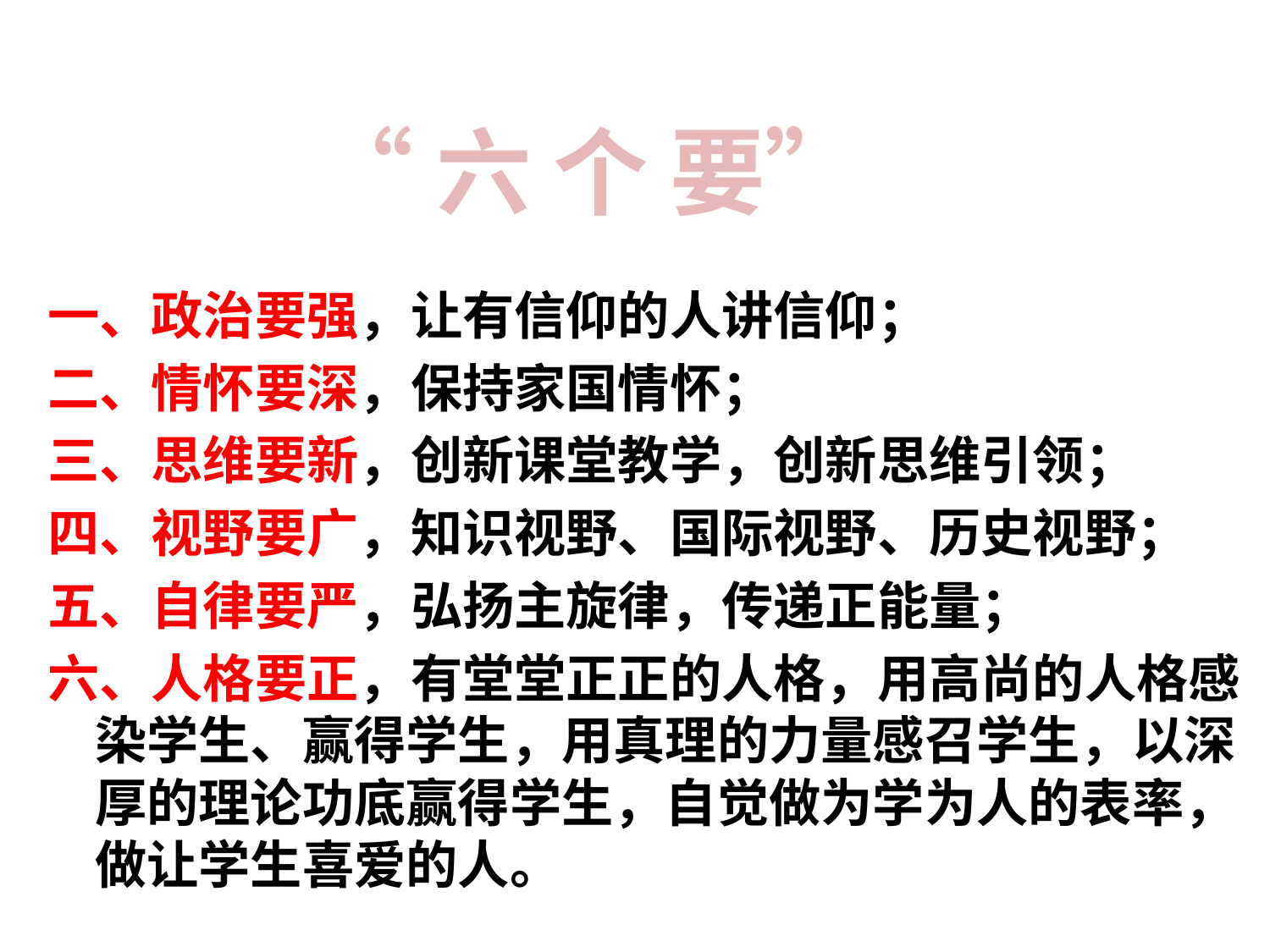

“六 个 要”
一、政治要强，让有信仰的人讲信仰；
二、情怀要深，保持家国情怀；
三、思维要新，创新课堂教学，创新思维引领；
四、视野要广，知识视野、国际视野、历史视野；
五、自律要严，弘扬主旋律，传递正能量；
六、人格要正，有堂堂正正的人格，用高尚的人格感染学生、赢得学生，用真理的力量感召学生，以深厚的理论功底赢得学生，自觉做为学为人的表率，做让学生喜爱的人。